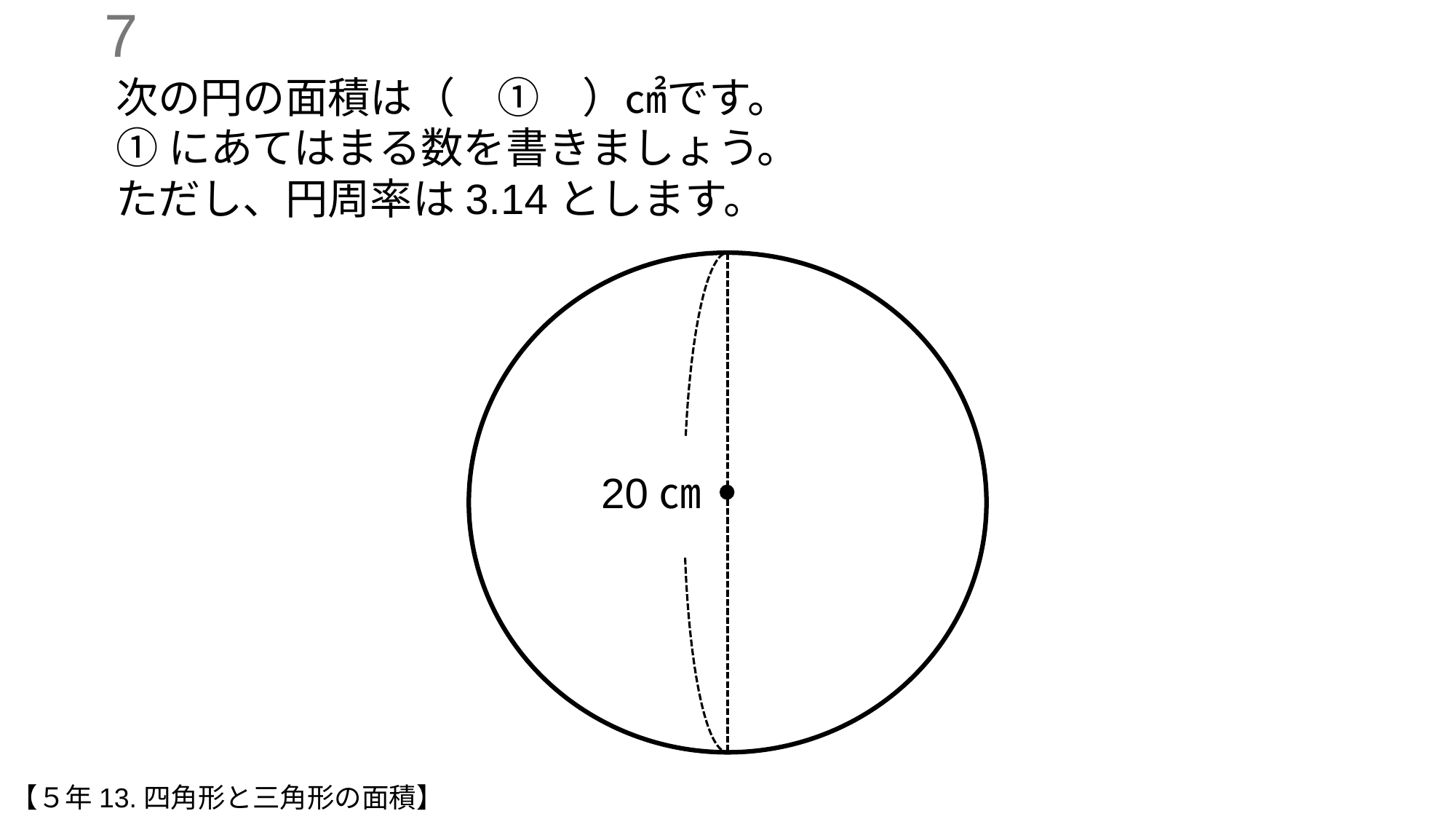

7
次の円の面積は（　①　）㎠です。
①にあてはまる数を書きましょう。
ただし、円周率は3.14とします。

20㎝

【５年13.四角形と三角形の面積】